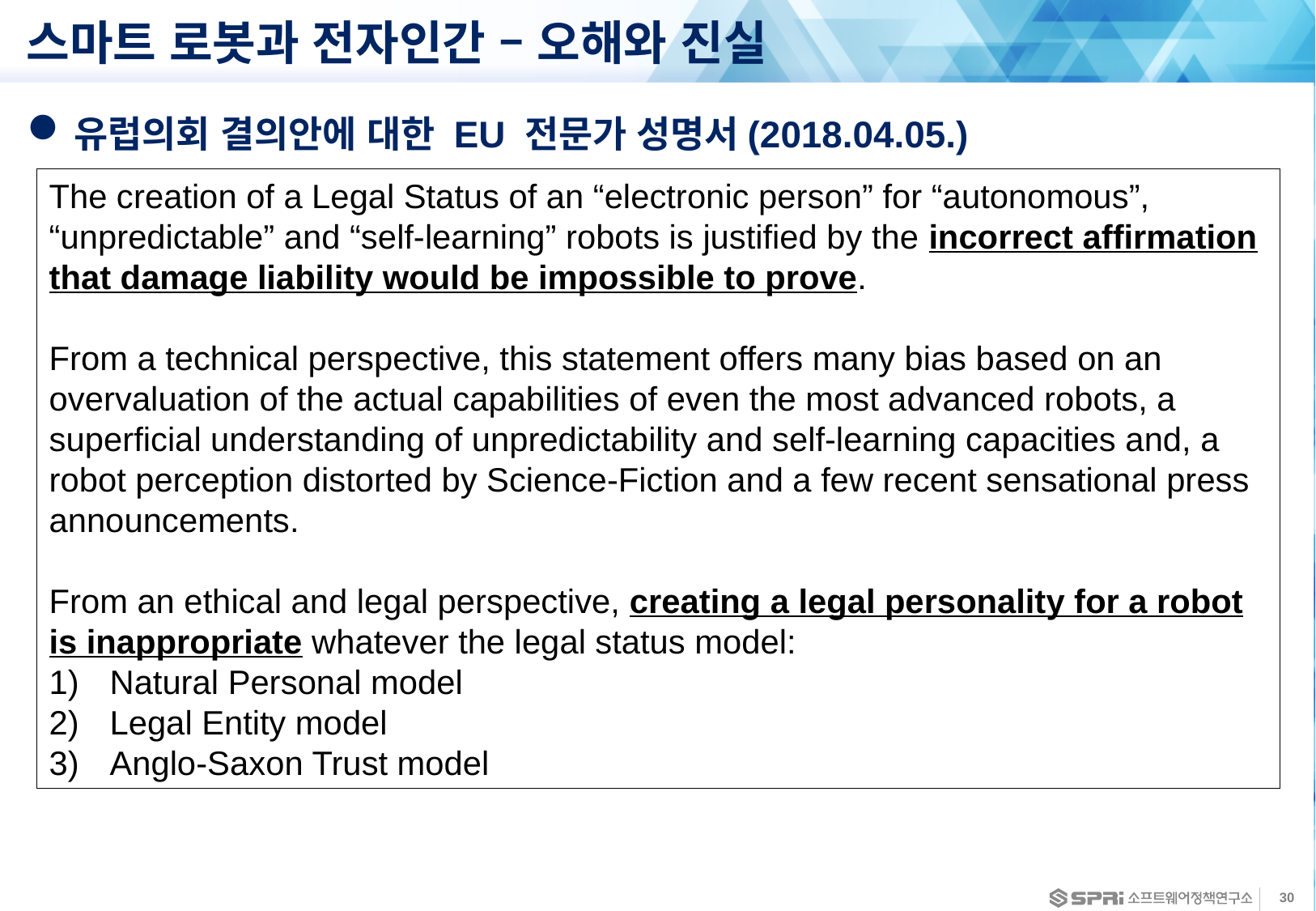

# 스마트 로봇과 전자인간 – 오해와 진실
유럽의회 결의안에 대한 EU 전문가 성명서(2018.04.05.)
The creation of a Legal Status of an “electronic person” for “autonomous”, “unpredictable” and “self-learning” robots is justified by the incorrect affirmation that damage liability would be impossible to prove.

From a technical perspective, this statement offers many bias based on an overvaluation of the actual capabilities of even the most advanced robots, a superficial understanding of unpredictability and self-learning capacities and, a robot perception distorted by Science-Fiction and a few recent sensational press announcements.

From an ethical and legal perspective, creating a legal personality for a robot is inappropriate whatever the legal status model:
Natural Personal model
Legal Entity model
Anglo-Saxon Trust model